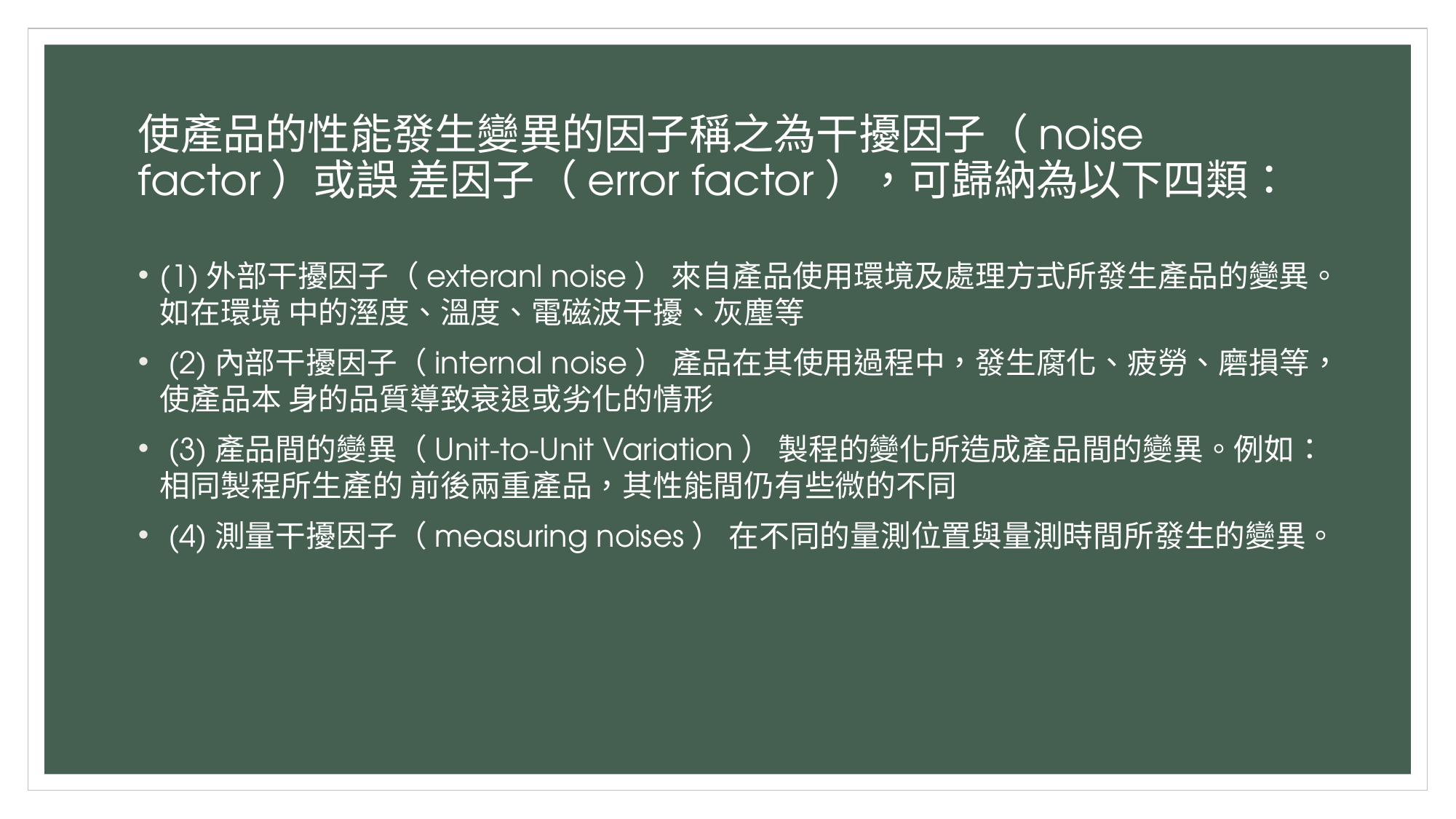

# 使產品的性能發生變異的因子稱之為干擾因子（noise factor）或誤 差因子（error factor），可歸納為以下四類：
(1)外部干擾因子（exteranl noise） 來自產品使用環境及處理方式所發生產品的變異。如在環境 中的溼度、溫度、電磁波干擾、灰塵等
 (2)內部干擾因子（internal noise） 產品在其使用過程中，發生腐化、疲勞、磨損等，使產品本 身的品質導致衰退或劣化的情形
 (3)產品間的變異（Unit-to-Unit Variation） 製程的變化所造成產品間的變異。例如：相同製程所生產的 前後兩重產品，其性能間仍有些微的不同
 (4)測量干擾因子（measuring noises） 在不同的量測位置與量測時間所發生的變異。